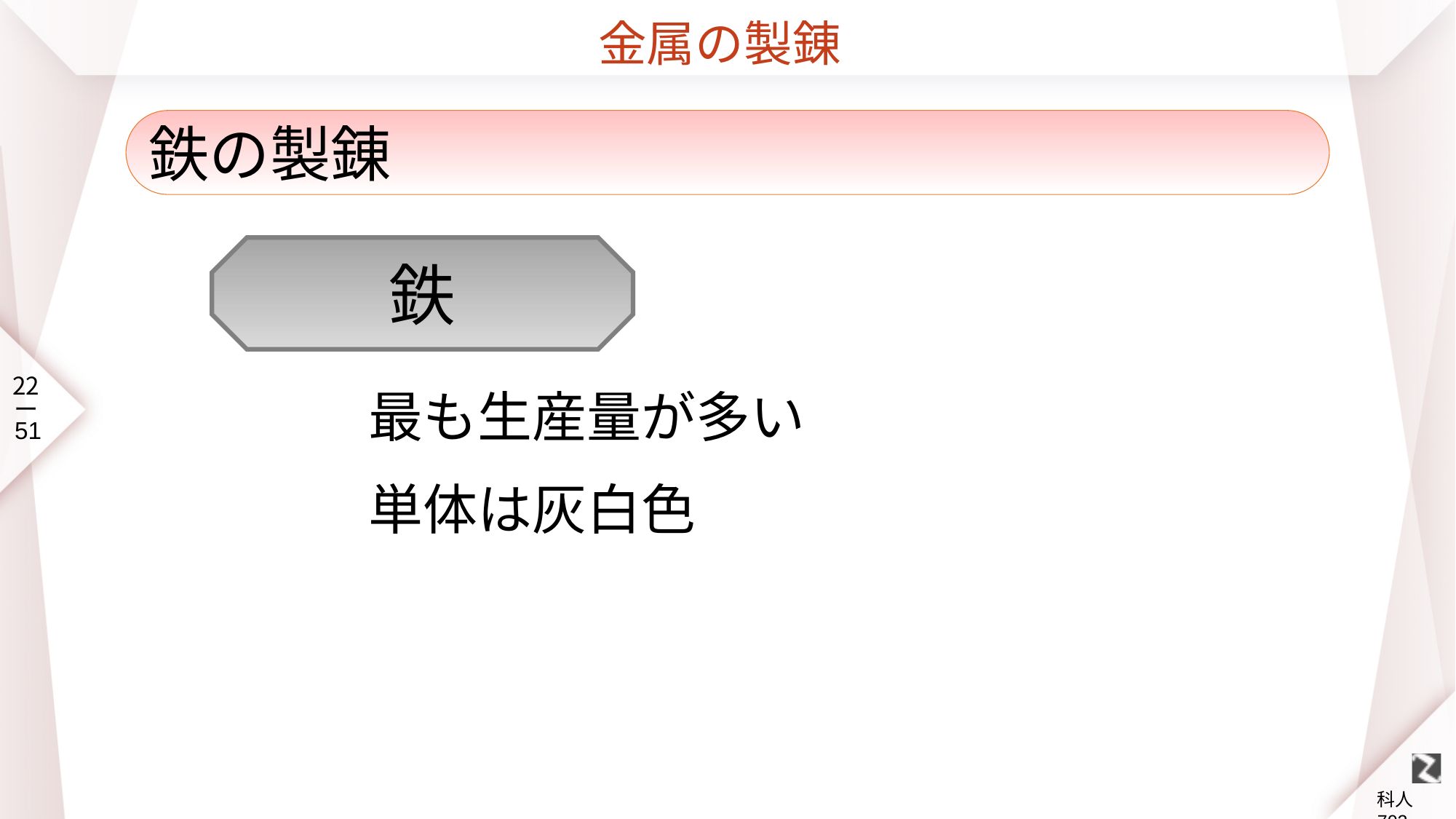

# 金属の製錬
２章　１節　|　２　金属

鉄の製錬
鉄
最も生産量が多い
単体は灰白色